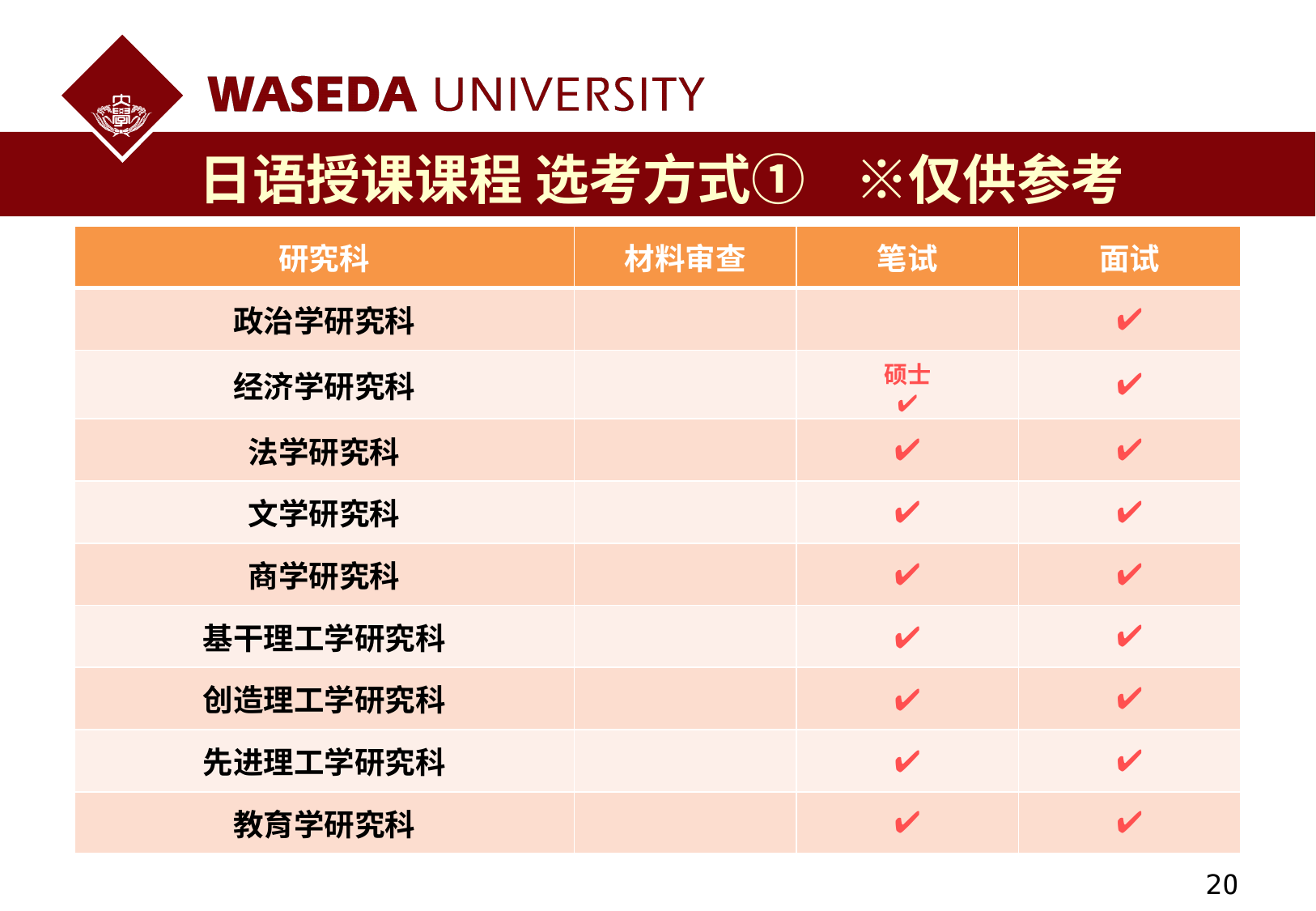

日语授课课程 选考方式①    ※仅供参考
| 研究科 | 材料审查 | 笔试 | 面试 |
| --- | --- | --- | --- |
| 政治学研究科 |  |  | ✔ |
| 经济学研究科 |  | 硕士 ✔ | ✔ |
| 法学研究科 |  | ✔ | ✔ |
| 文学研究科 |  | ✔ | ✔ |
| 商学研究科 |  | ✔ | ✔ |
| 基干理工学研究科 |  | ✔ | ✔ |
| 创造理工学研究科 |  | ✔ | ✔ |
| 先进理工学研究科 |  | ✔ | ✔ |
| 教育学研究科 |  | ✔ | ✔ |